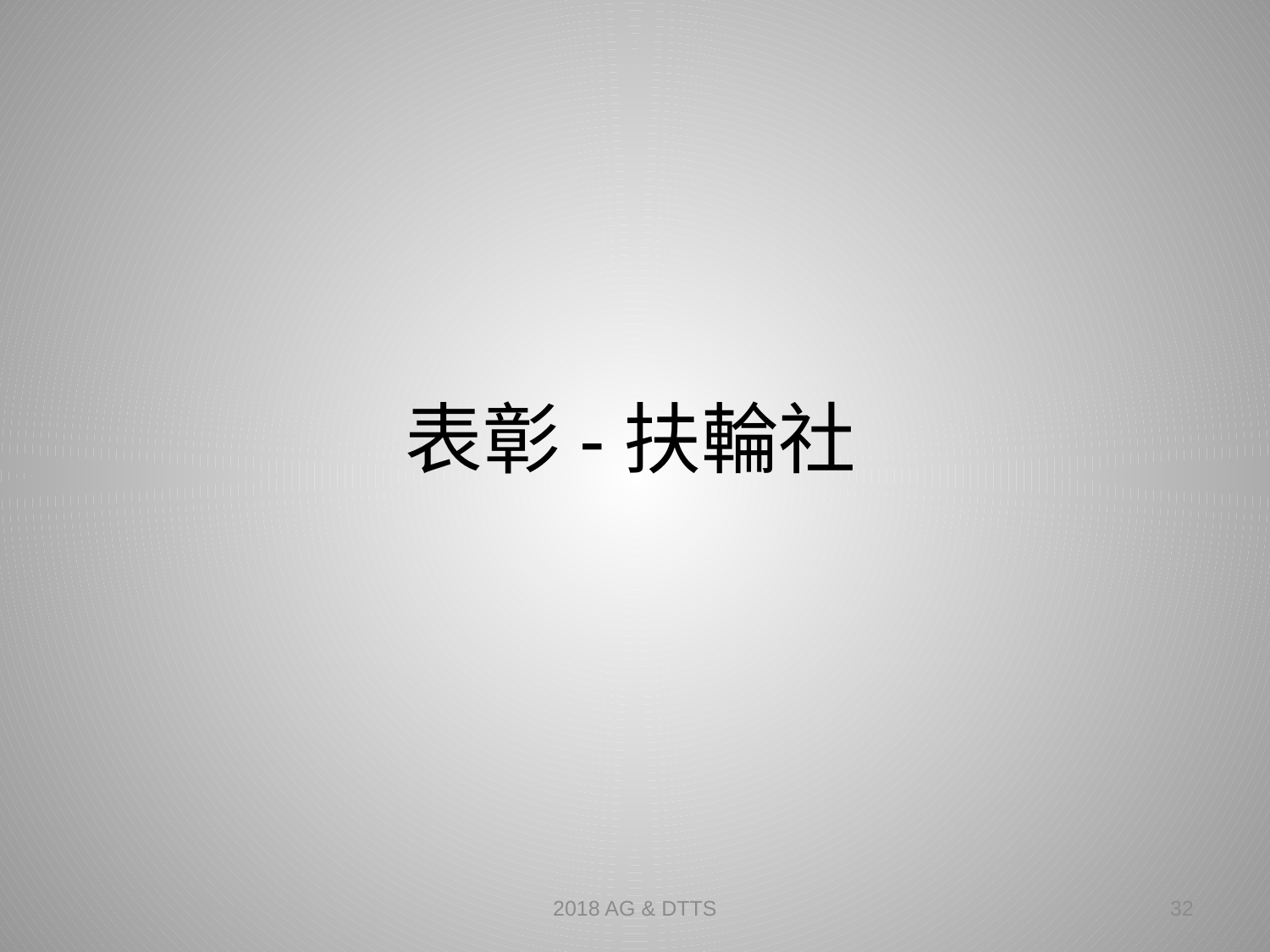

# 表彰-扶輪社
2018 AG & DTTS
32